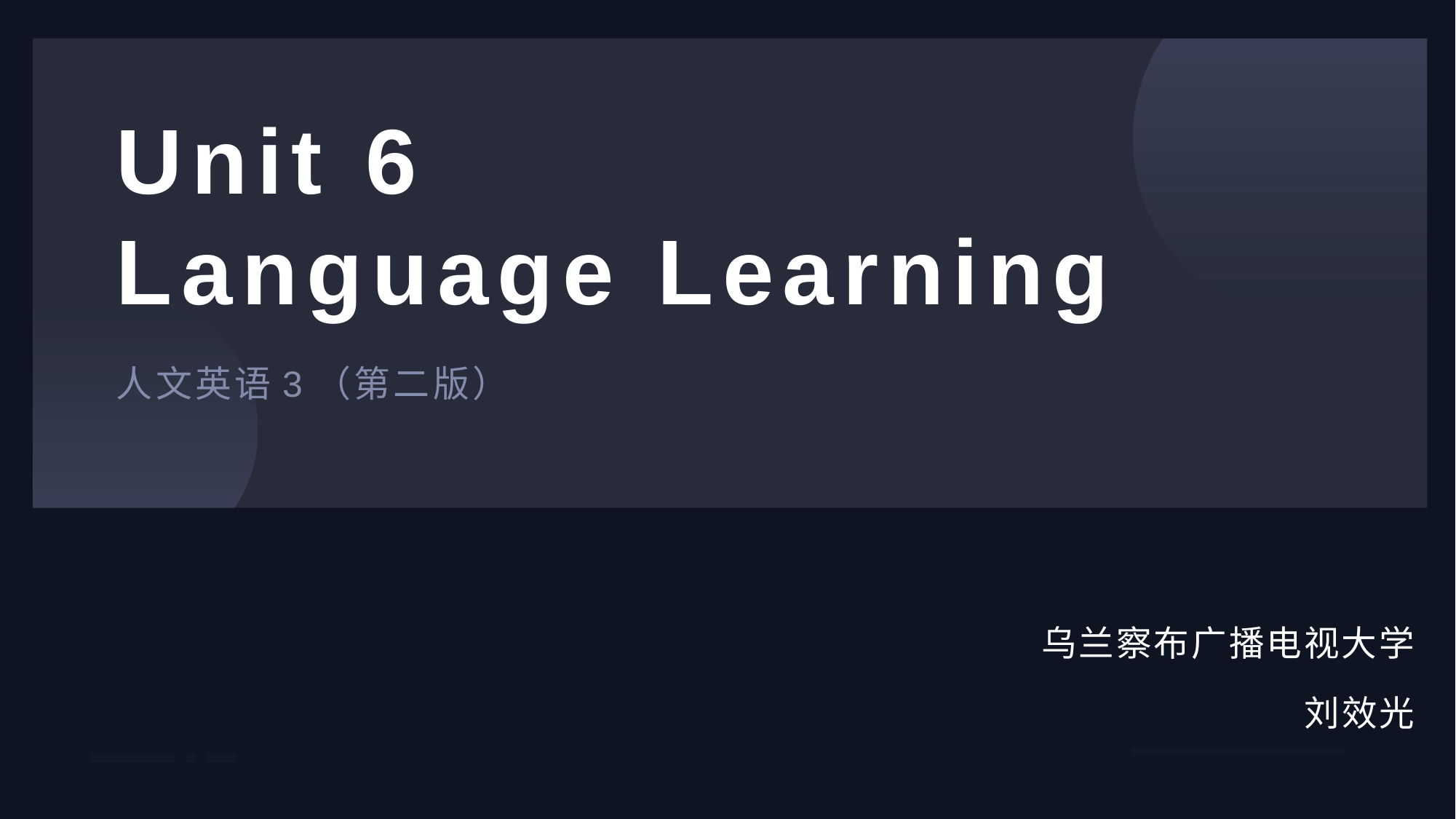

# Unit 6 Language Learning
人文英语3（第二版）
乌兰察布广播电视大学
刘效光